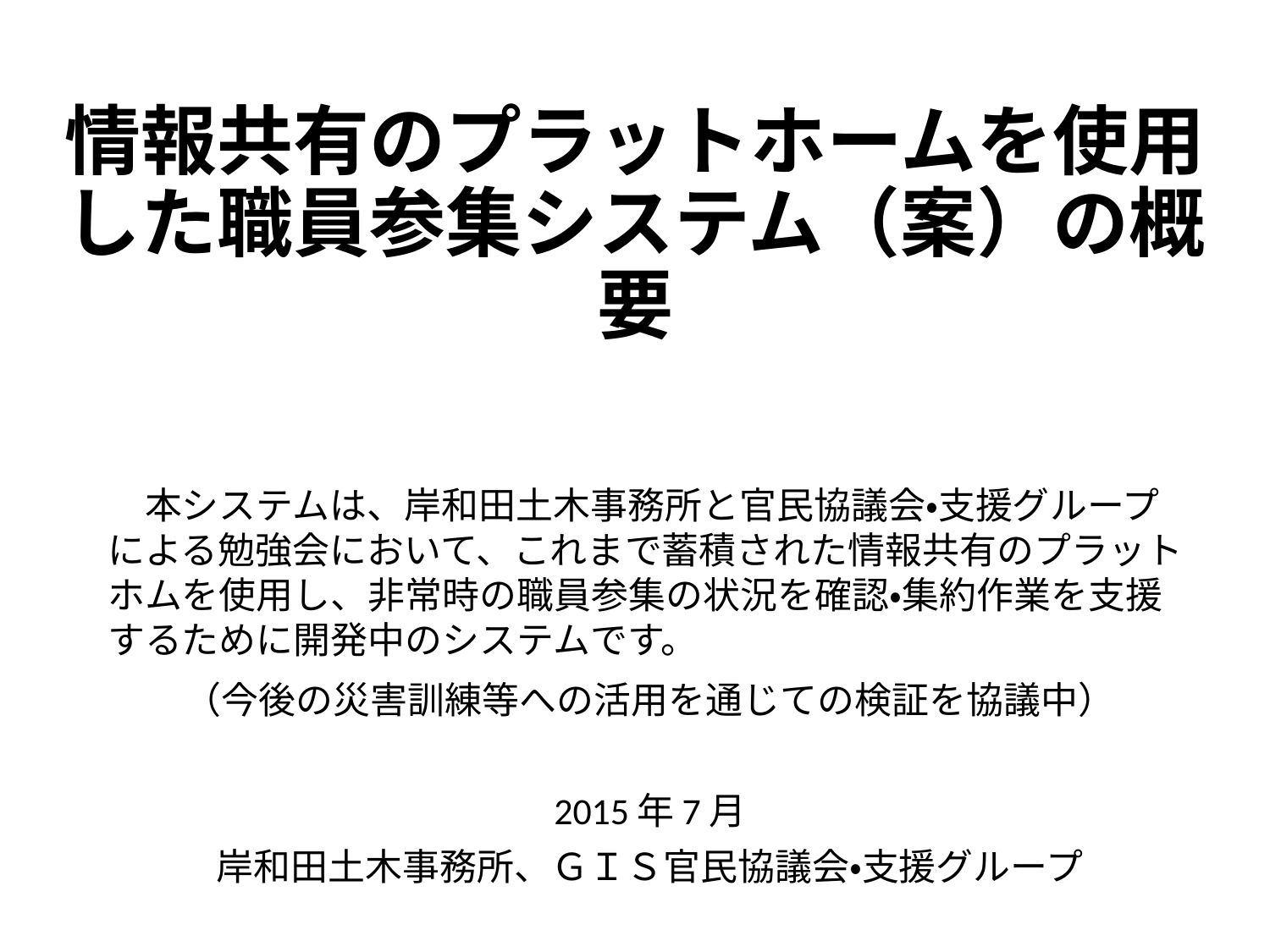

# 情報共有のプラットホームを使用した職員参集システム（案）の概要
　本システムは、岸和田土木事務所と官民協議会・支援グループによる勉強会において、これまで蓄積された情報共有のプラットホムを使用し、非常時の職員参集の状況を確認・集約作業を支援するために開発中のシステムです。
（今後の災害訓練等への活用を通じての検証を協議中）

2015年7月
岸和田土木事務所、ＧＩＳ官民協議会・支援グループ